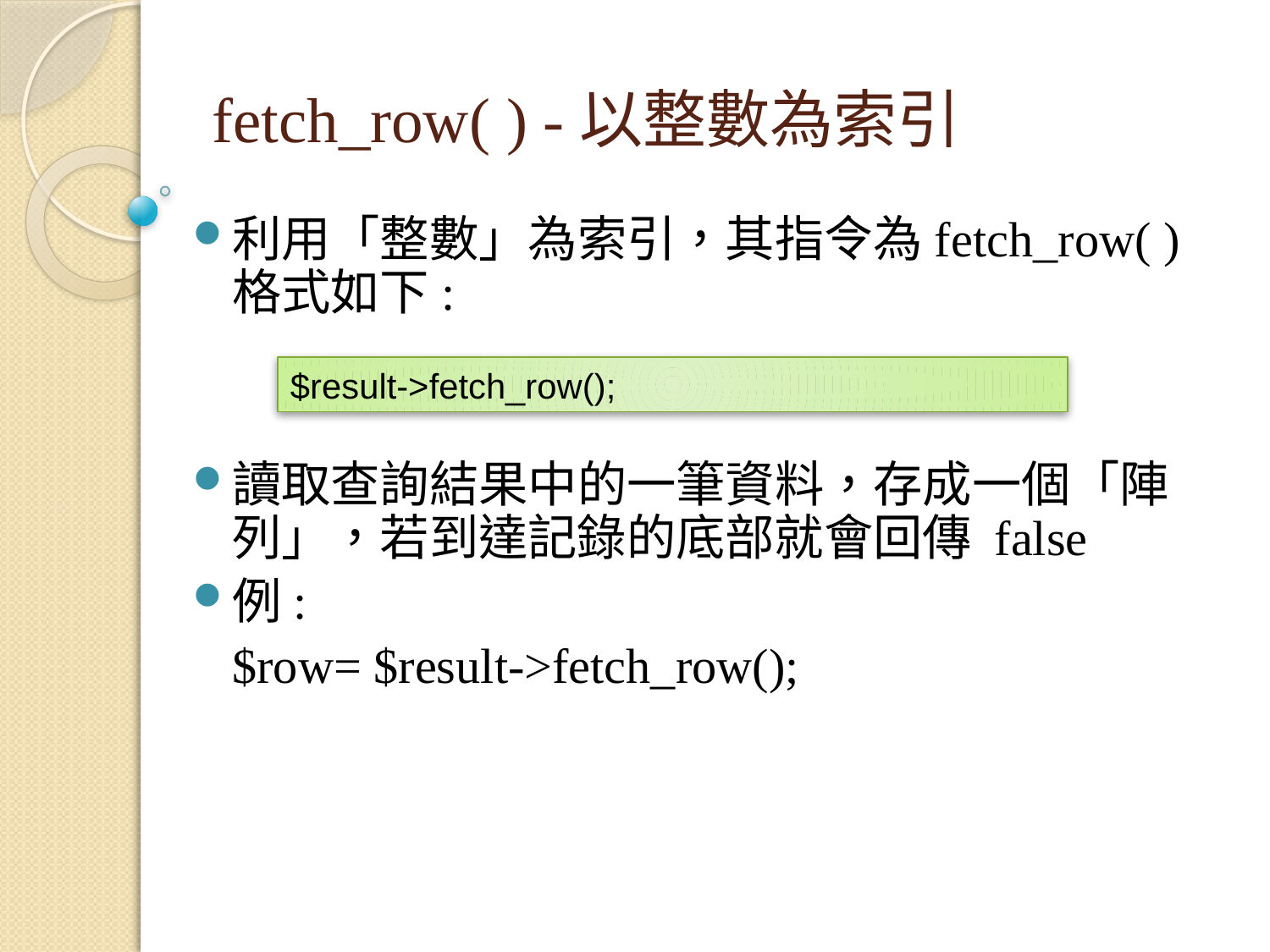

fetch_row( ) -以整數為索引
利用「整數」為索引，其指令為fetch_row( )格式如下:

讀取查詢結果中的一筆資料，存成一個「陣列」，若到達記錄的底部就會回傳 false
例:
	$row= $result->fetch_row();

$result->fetch_row();